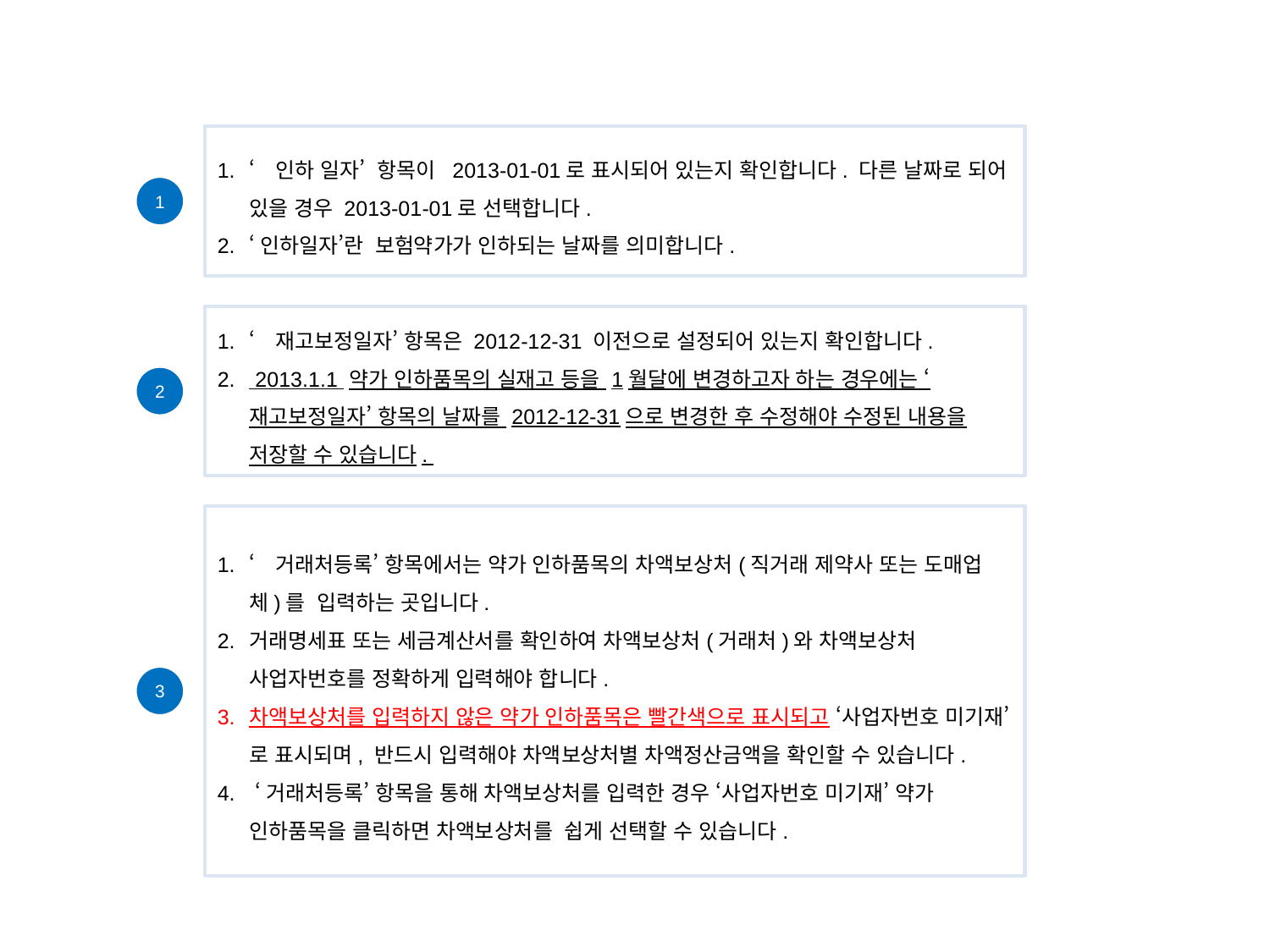

‘인하 일자’  항목이  2013-01-01로 표시되어 있는지 확인합니다. 다른 날짜로 되어 있을 경우 2013-01-01로 선택합니다.
‘인하일자’란  보험약가가 인하되는 날짜를 의미합니다.
1
‘재고보정일자’ 항목은 2012-12-31 이전으로 설정되어 있는지 확인합니다.
 2013.1.1 약가 인하품목의 실재고 등을 1월달에 변경하고자 하는 경우에는 ‘재고보정일자’ 항목의 날짜를 2012-12-31으로 변경한 후 수정해야 수정된 내용을 저장할 수 있습니다.
2
‘거래처등록’ 항목에서는 약가 인하품목의 차액보상처(직거래 제약사 또는 도매업체)를  입력하는 곳입니다.
거래명세표 또는 세금계산서를 확인하여 차액보상처(거래처)와 차액보상처 사업자번호를 정확하게 입력해야 합니다.
차액보상처를 입력하지 않은 약가 인하품목은 빨간색으로 표시되고 ‘사업자번호 미기재’로 표시되며, 반드시 입력해야 차액보상처별 차액정산금액을 확인할 수 있습니다.
 ‘거래처등록’ 항목을 통해 차액보상처를 입력한 경우 ‘사업자번호 미기재’ 약가 인하품목을 클릭하면 차액보상처를  쉽게 선택할 수 있습니다.
3